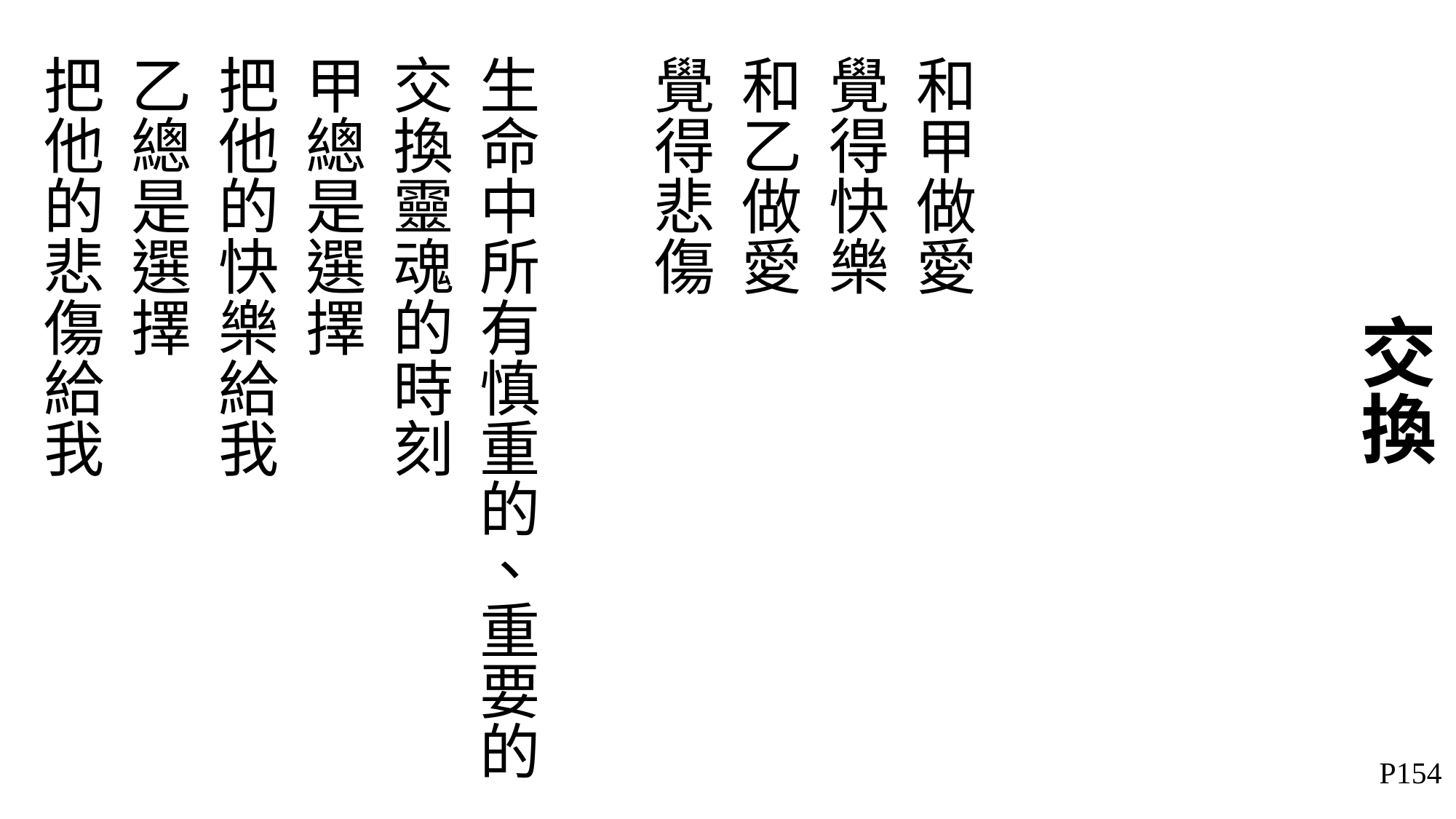

和甲做愛
覺得快樂
和乙做愛
覺得悲傷

生命中所有慎重的、重要的
交換靈魂的時刻
甲總是選擇
把他的快樂給我
乙總是選擇
把他的悲傷給我
# 交換
P154